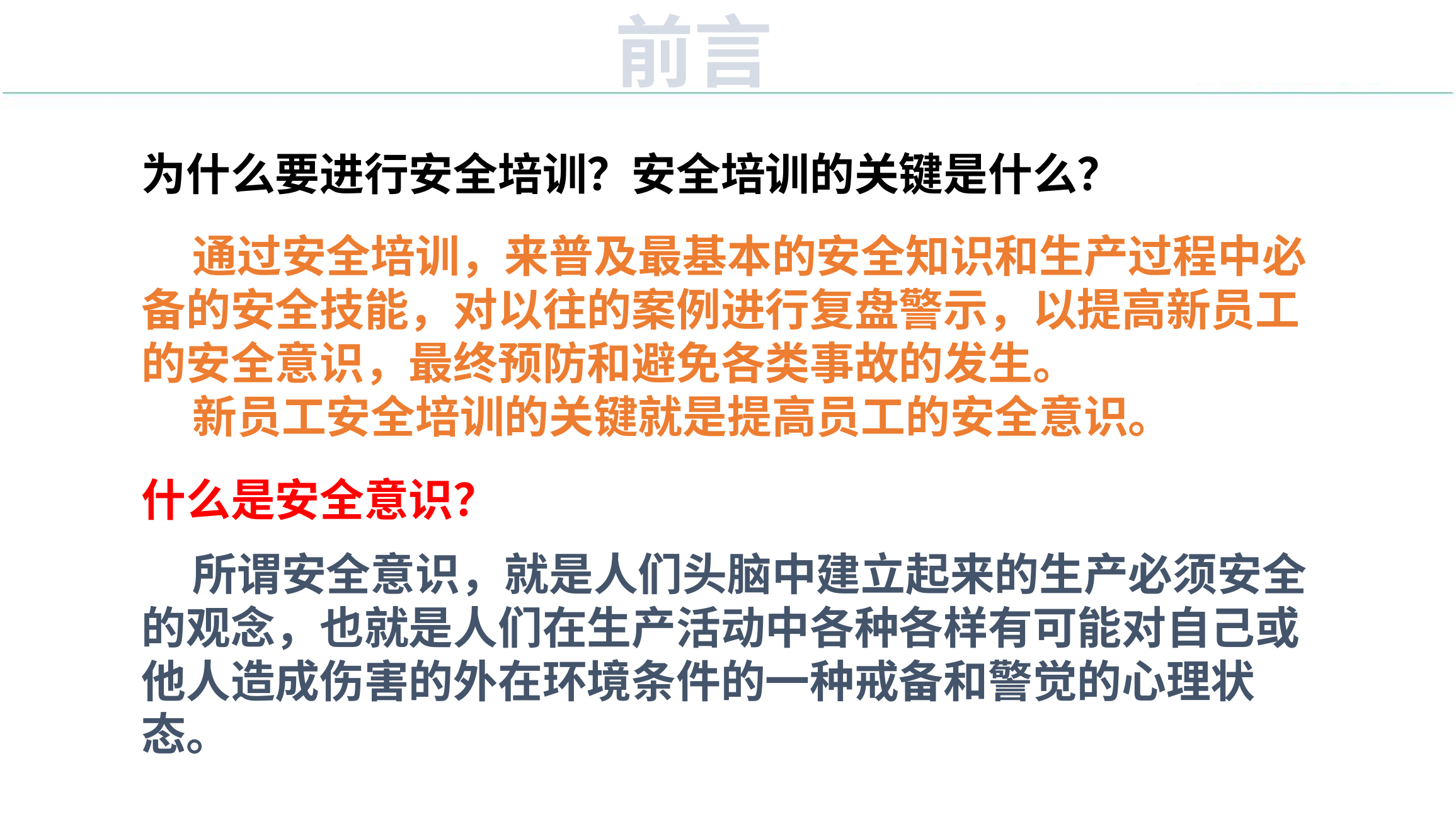

前言
为什么要进行安全培训？安全培训的关键是什么？
    通过安全培训，来普及最基本的安全知识和生产过程中必备的安全技能，对以往的案例进行复盘警示，以提高新员工的安全意识，最终预防和避免各类事故的发生。
    新员工安全培训的关键就是提高员工的安全意识。
什么是安全意识？
    所谓安全意识，就是人们头脑中建立起来的生产必须安全的观念，也就是人们在生产活动中各种各样有可能对自己或他人造成伤害的外在环境条件的一种戒备和警觉的心理状态。